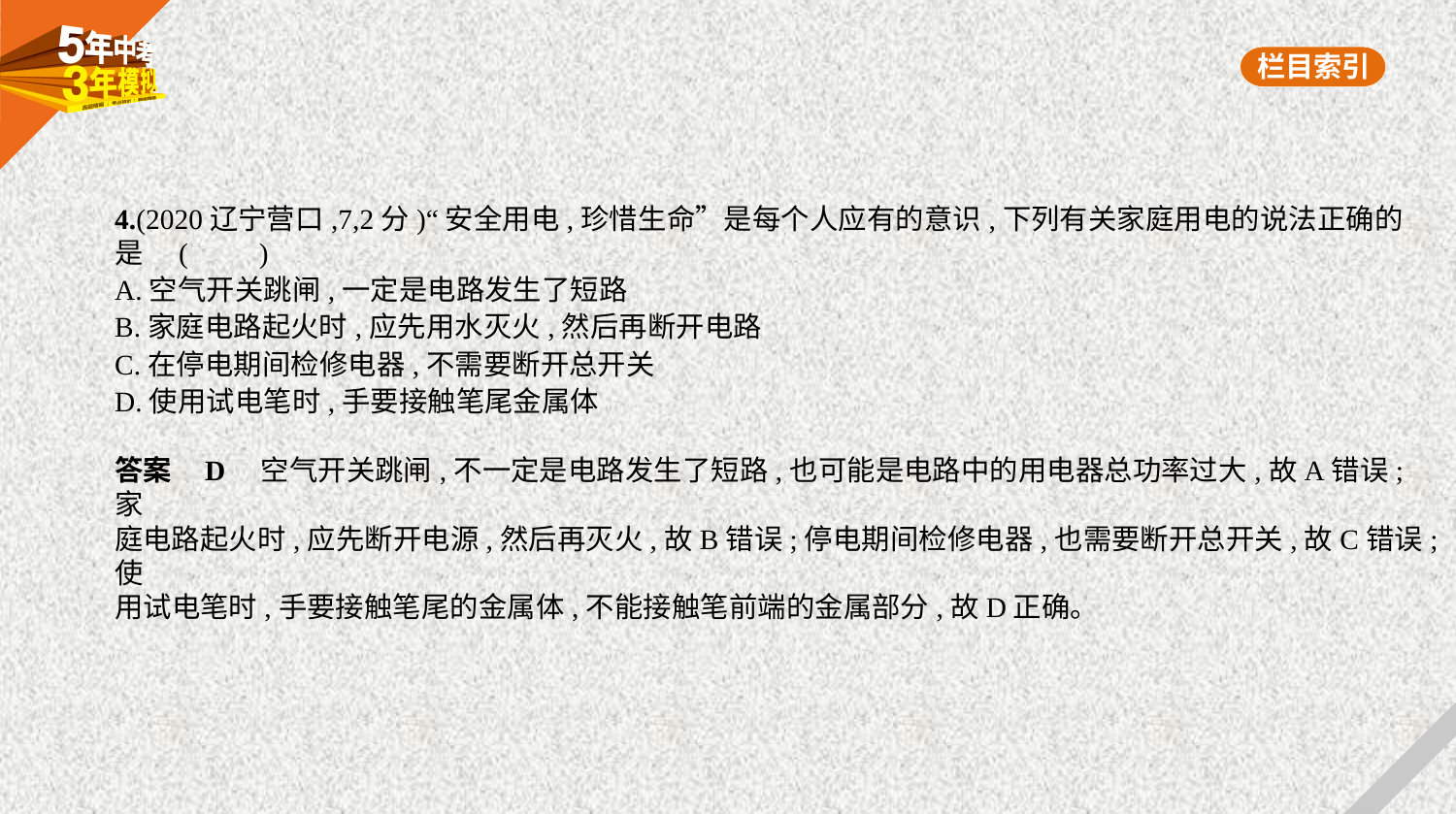

4.(2020辽宁营口,7,2分)“安全用电,珍惜生命”是每个人应有的意识,下列有关家庭用电的说法正确的
是 (　　)
A.空气开关跳闸,一定是电路发生了短路
B.家庭电路起火时,应先用水灭火,然后再断开电路
C.在停电期间检修电器,不需要断开总开关
D.使用试电笔时,手要接触笔尾金属体
答案    D　空气开关跳闸,不一定是电路发生了短路,也可能是电路中的用电器总功率过大,故A错误;家
庭电路起火时,应先断开电源,然后再灭火,故B错误;停电期间检修电器,也需要断开总开关,故C错误;使
用试电笔时,手要接触笔尾的金属体,不能接触笔前端的金属部分,故D正确。